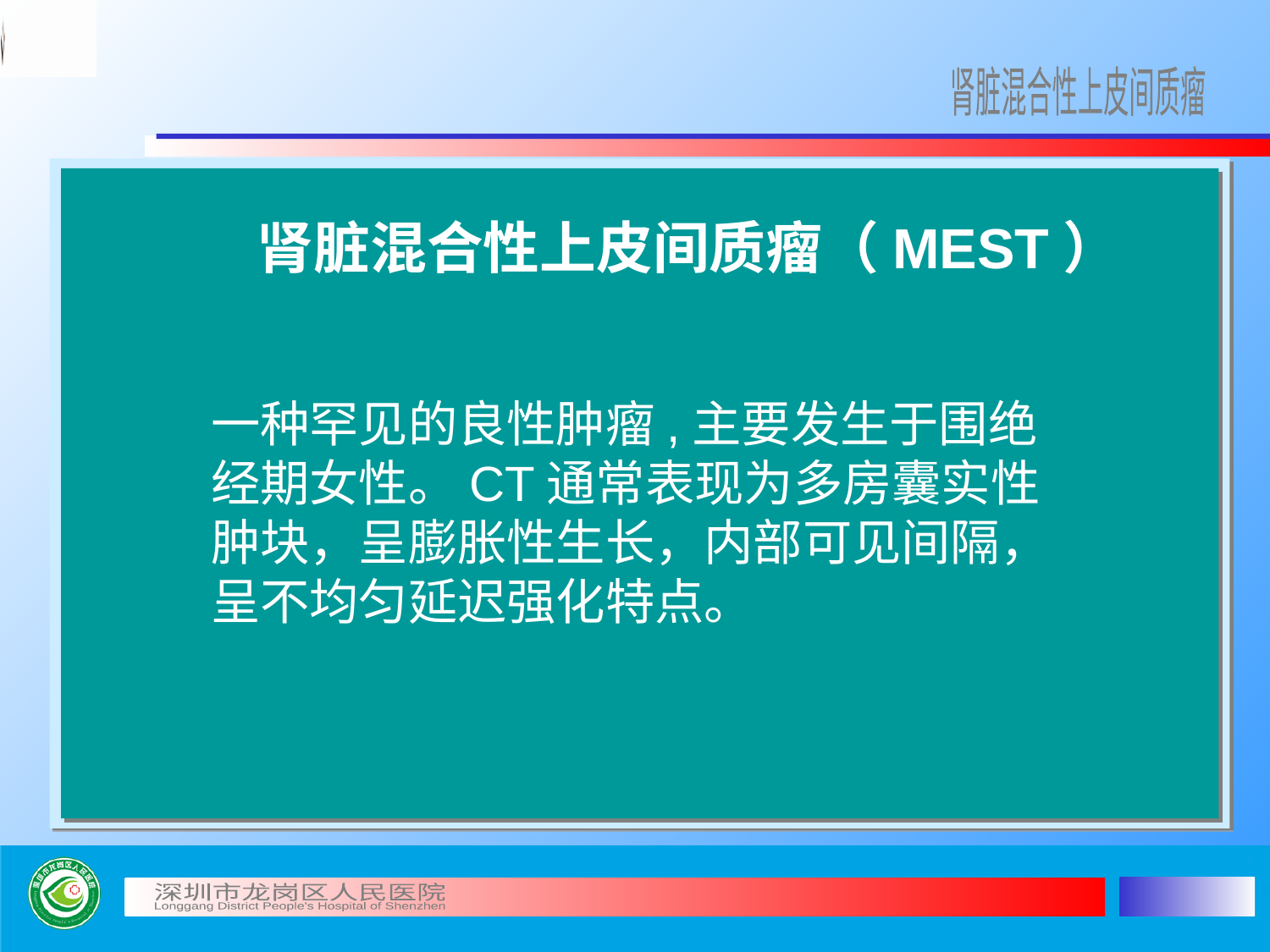

肾脏混合性上皮间质瘤

肾脏混合性上皮间质瘤（MEST）
一种罕见的良性肿瘤,主要发生于围绝经期女性。CT通常表现为多房囊实性肿块，呈膨胀性生长，内部可见间隔，呈不均匀延迟强化特点。